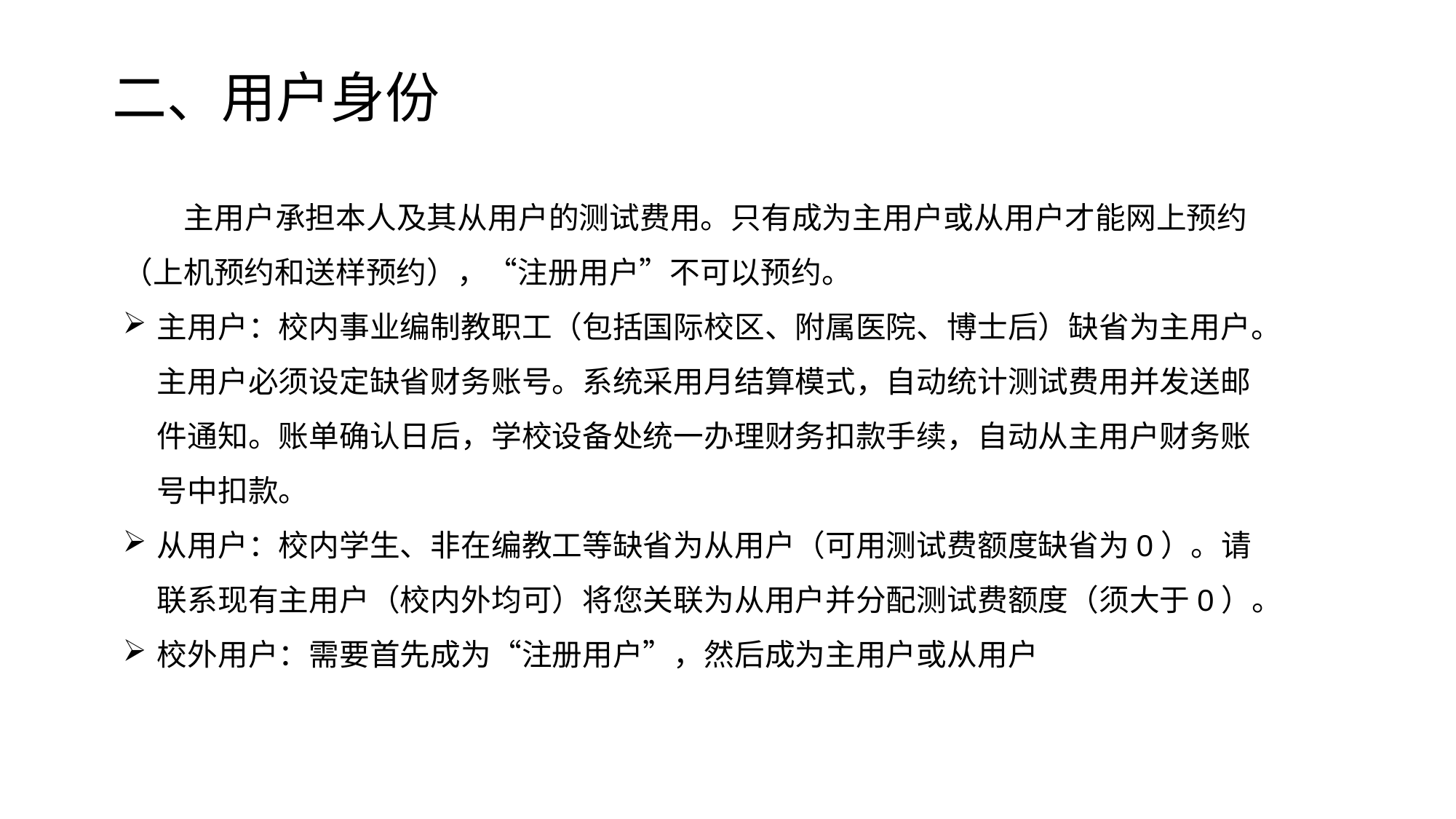

二、用户身份
        主用户承担本人及其从用户的测试费用。只有成为主用户或从用户才能网上预约（上机预约和送样预约），“注册用户”不可以预约。
主用户：校内事业编制教职工（包括国际校区、附属医院、博士后）缺省为主用户。主用户必须设定缺省财务账号。系统采用月结算模式，自动统计测试费用并发送邮件通知。账单确认日后，学校设备处统一办理财务扣款手续，自动从主用户财务账号中扣款。
从用户：校内学生、非在编教工等缺省为从用户（可用测试费额度缺省为0）。请联系现有主用户（校内外均可）将您关联为从用户并分配测试费额度（须大于0）。
校外用户：需要首先成为“注册用户”，然后成为主用户或从用户